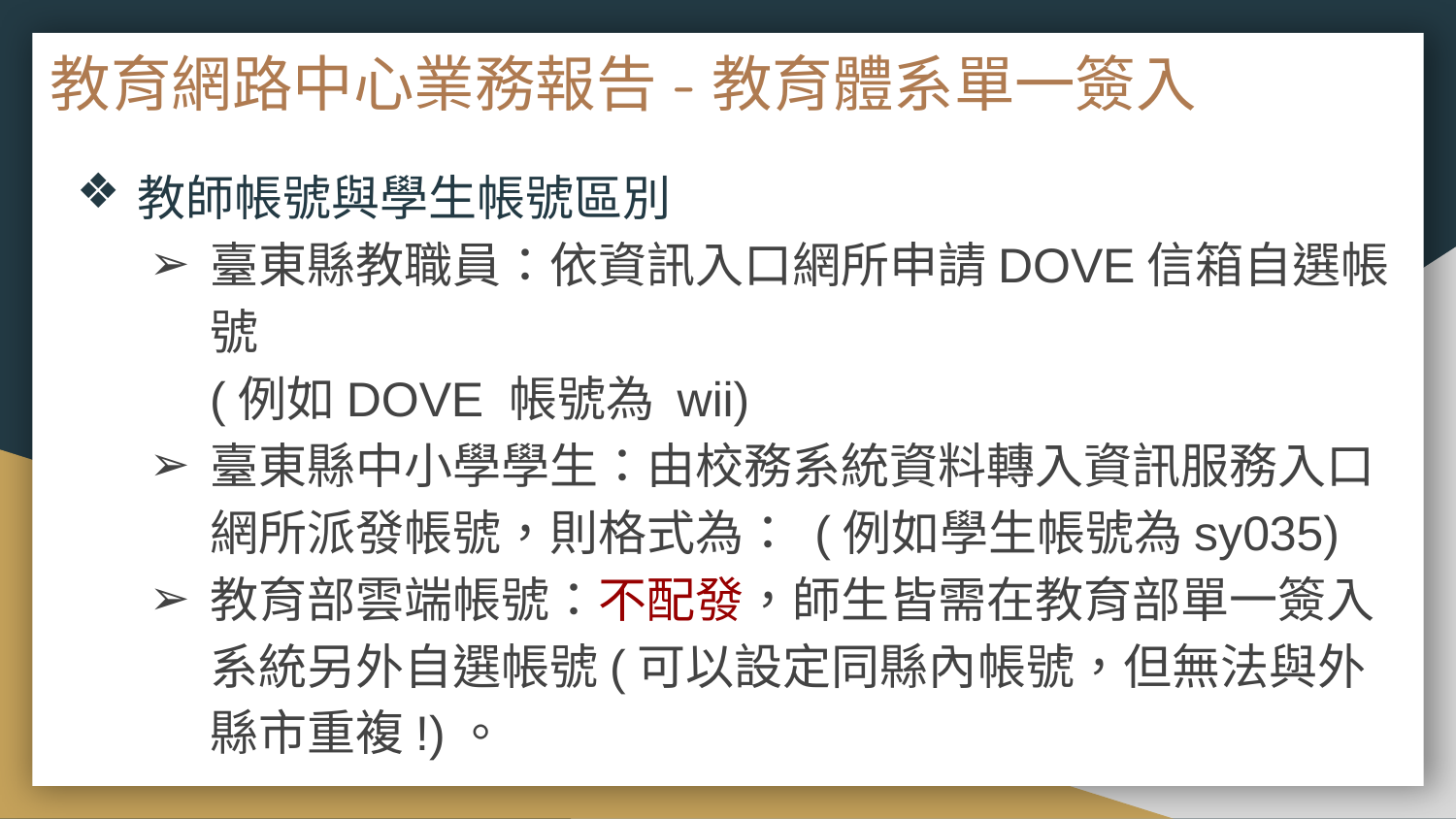

# 教育網路中心業務報告-教育體系單一簽入
教師帳號與學生帳號區別
臺東縣教職員：依資訊入口網所申請DOVE信箱自選帳號
(例如DOVE 帳號為 wii)
臺東縣中小學學生：由校務系統資料轉入資訊服務入口網所派發帳號，則格式為： (例如學生帳號為sy035)
教育部雲端帳號：不配發，師生皆需在教育部單一簽入系統另外自選帳號(可以設定同縣內帳號，但無法與外縣市重複!)。